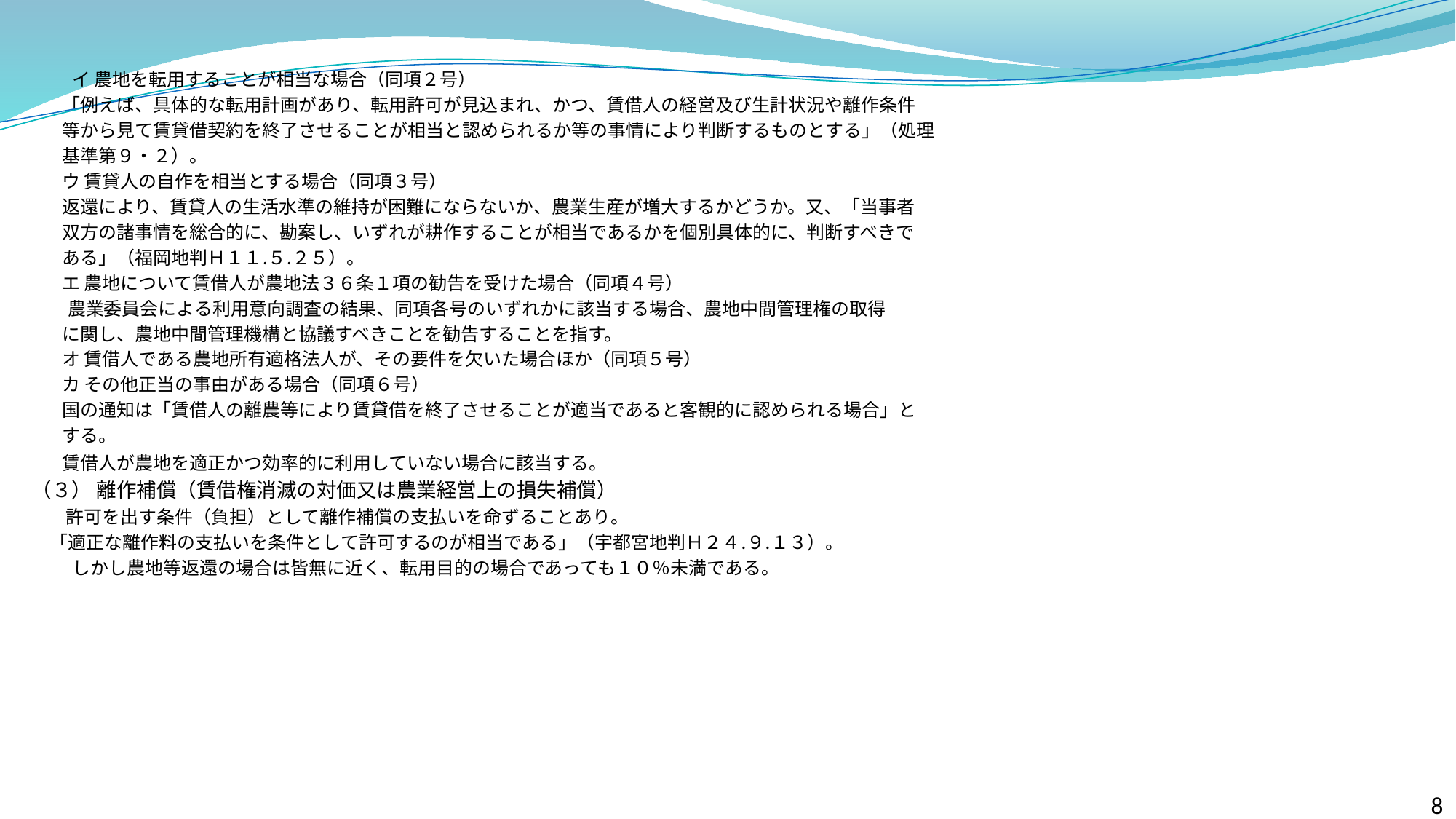

イ 農地を転用することが相当な場合（同項２号）
           「例えば、具体的な転用計画があり、転用許可が見込まれ、かつ、賃借人の経営及び生計状況や離作条件
           等から見て賃貸借契約を終了させることが相当と認められるか等の事情により判断するものとする」（処理
           基準第９・２）。
　　  ウ 賃貸人の自作を相当とする場合（同項３号）
           返還により、賃貸人の生活水準の維持が困難にならないか、農業生産が増大するかどうか。又、「当事者
           双方の諸事情を総合的に、勘案し、いずれが耕作することが相当であるかを個別具体的に、判断すべきで
           ある」（福岡地判Ｈ１１.５.２５）。
　　  エ 農地について賃借人が農地法３６条１項の勧告を受けた場合（同項４号）
　        農業委員会による利用意向調査の結果、同項各号のいずれかに該当する場合、農地中間管理権の取得
           に関し、農地中間管理機構と協議すべきことを勧告することを指す。
　　  オ 賃借人である農地所有適格法人が、その要件を欠いた場合ほか（同項５号）
　 　 カ その他正当の事由がある場合（同項６号）
           国の通知は「賃借人の離農等により賃貸借を終了させることが適当であると客観的に認められる場合」と
           する。
           賃借人が農地を適正かつ効率的に利用していない場合に該当する。
   （３） 離作補償（賃借権消滅の対価又は農業経営上の損失補償）
　　   許可を出す条件（負担）として離作補償の支払いを命ずることあり。
        「適正な離作料の支払いを条件として許可するのが相当である」（宇都宮地判Ｈ２４.９.１３）。
　　　しかし農地等返還の場合は皆無に近く、転用目的の場合であっても１０％未満である。

8